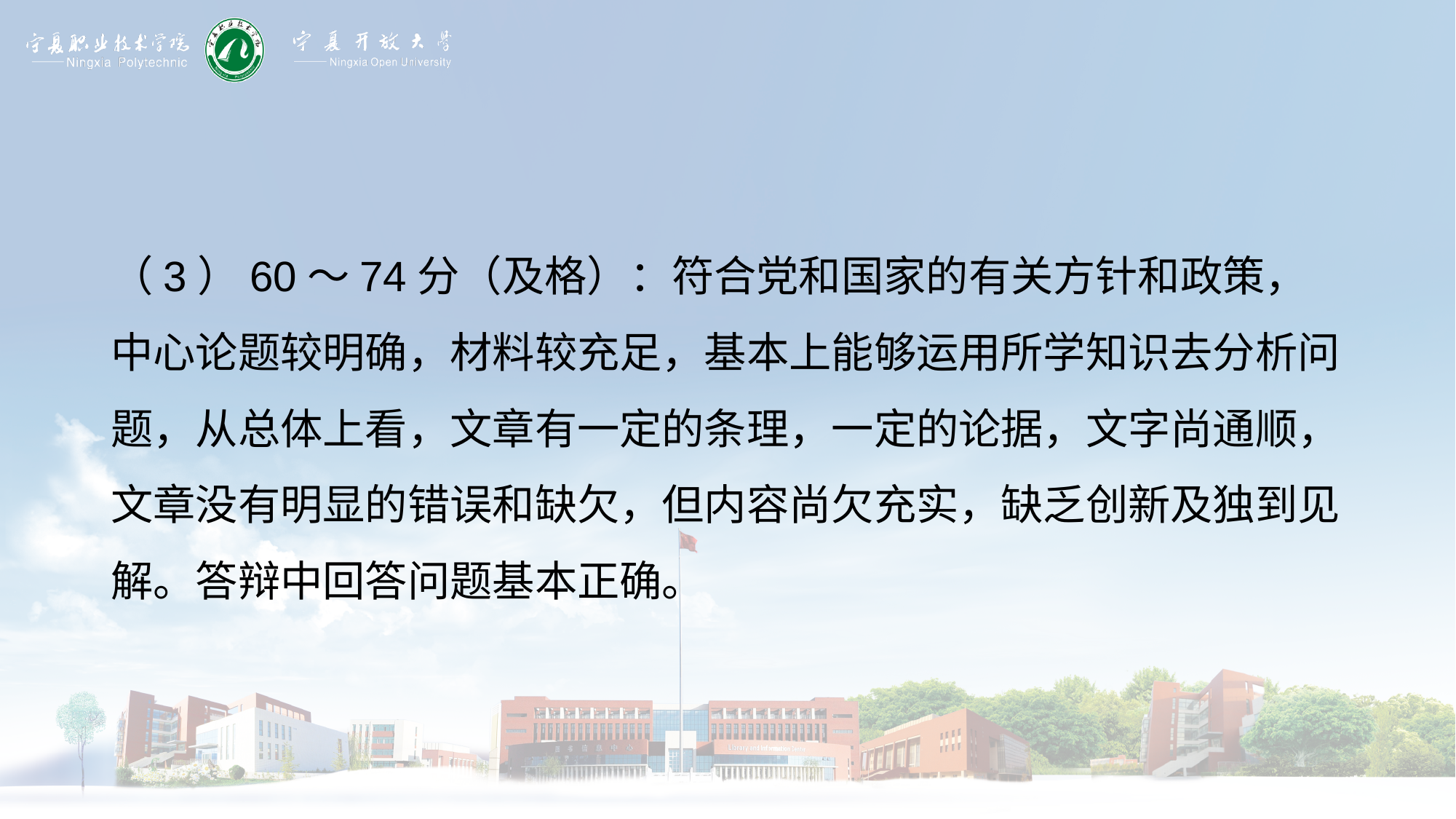

（3）60～74分（及格）：符合党和国家的有关方针和政策，中心论题较明确，材料较充足，基本上能够运用所学知识去分析问题，从总体上看，文章有一定的条理，一定的论据，文字尚通顺，文章没有明显的错误和缺欠，但内容尚欠充实，缺乏创新及独到见解。答辩中回答问题基本正确。